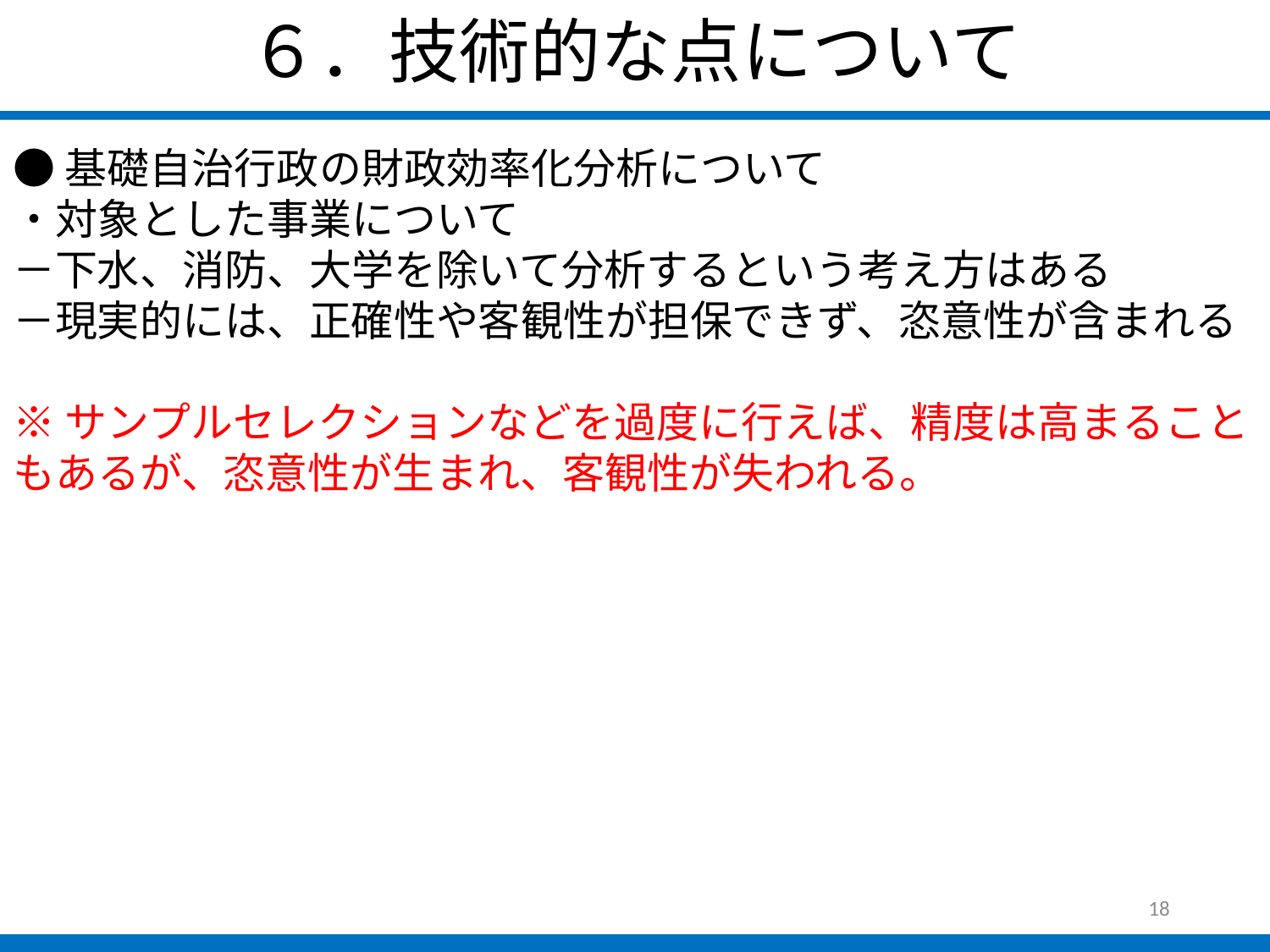

６．技術的な点について

●基礎自治行政の財政効率化分析について
・対象とした事業について
－下水、消防、大学を除いて分析するという考え方はある
－現実的には、正確性や客観性が担保できず、恣意性が含まれる

※サンプルセレクションなどを過度に行えば、精度は高まることもあるが、恣意性が生まれ、客観性が失われる。
18